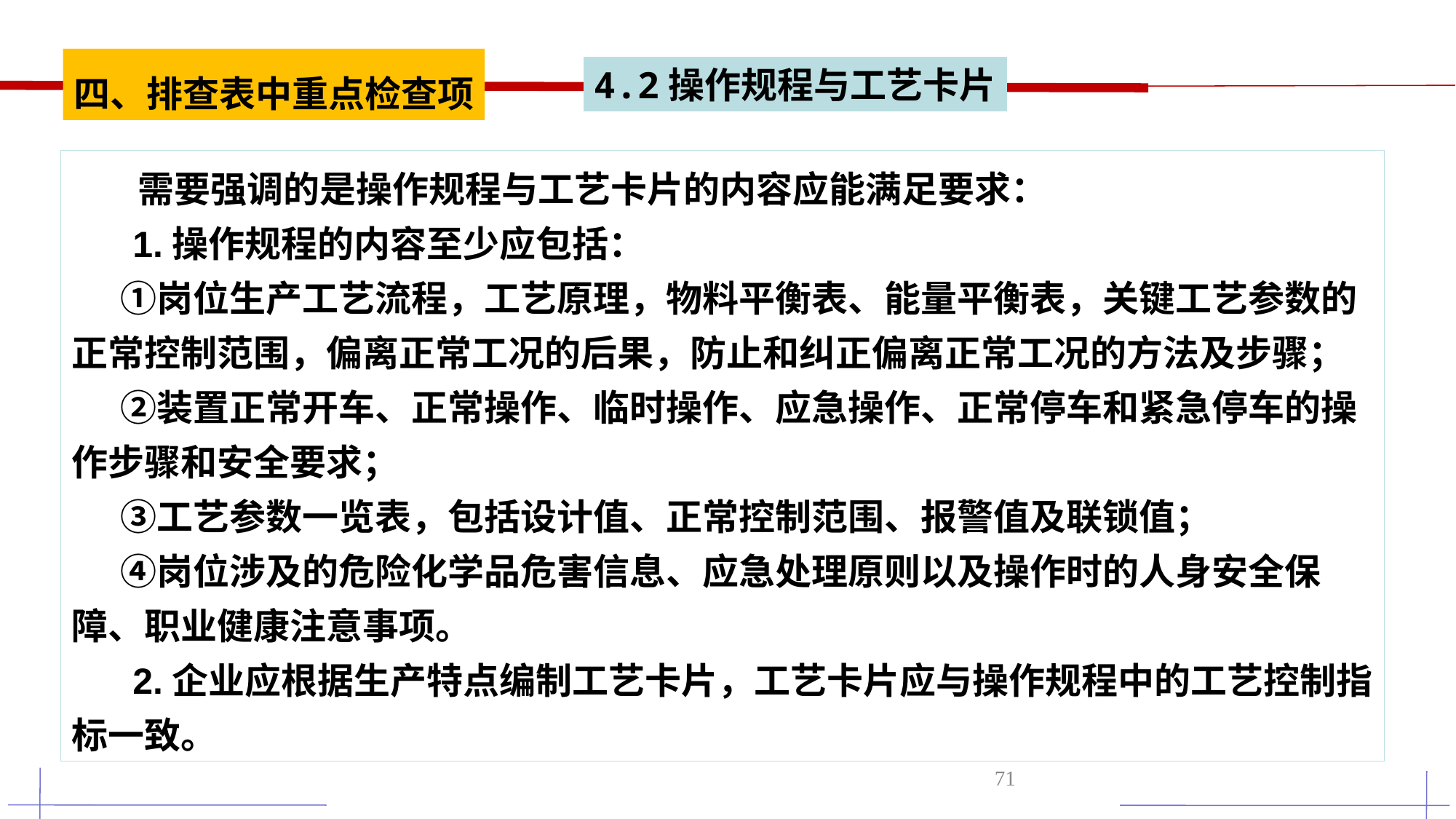

四、排查表中重点检查项
4.2操作规程与工艺卡片
       需要强调的是操作规程与工艺卡片的内容应能满足要求：
      1.操作规程的内容至少应包括：
      ①岗位生产工艺流程，工艺原理，物料平衡表、能量平衡表，关键工艺参数的正常控制范围，偏离正常工况的后果，防止和纠正偏离正常工况的方法及步骤；
      ②装置正常开车、正常操作、临时操作、应急操作、正常停车和紧急停车的操作步骤和安全要求；
      ③工艺参数一览表，包括设计值、正常控制范围、报警值及联锁值；
      ④岗位涉及的危险化学品危害信息、应急处理原则以及操作时的人身安全保障、职业健康注意事项。
      2.企业应根据生产特点编制工艺卡片，工艺卡片应与操作规程中的工艺控制指标一致。
71